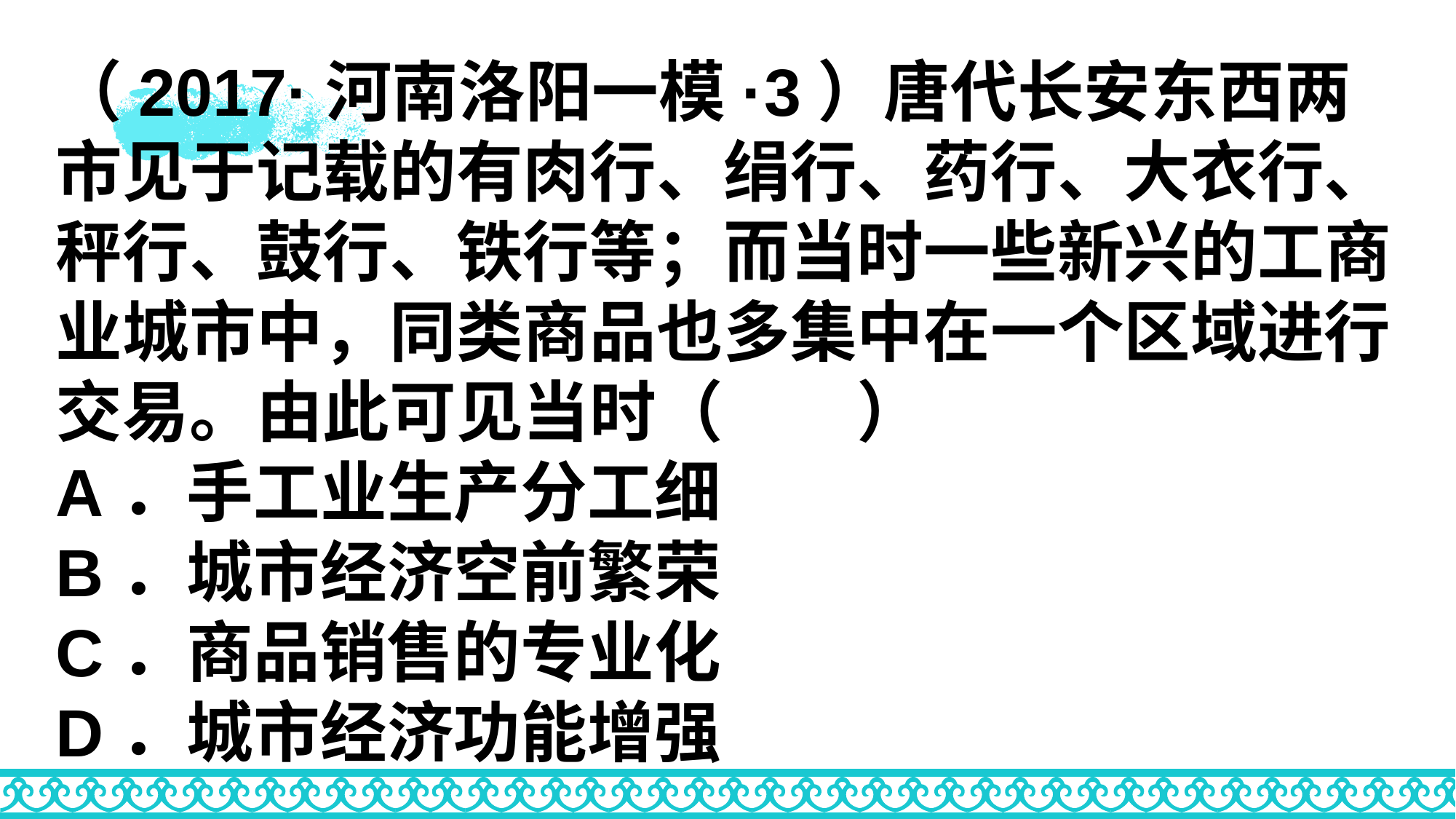

（2017·河南洛阳一模·3）唐代长安东西两市见于记载的有肉行、绢行、药行、大衣行、秤行、鼓行、铁行等；而当时一些新兴的工商业城市中，同类商品也多集中在一个区域进行交易。由此可见当时（　　）
A．手工业生产分工细
B．城市经济空前繁荣
C．商品销售的专业化
D．城市经济功能增强